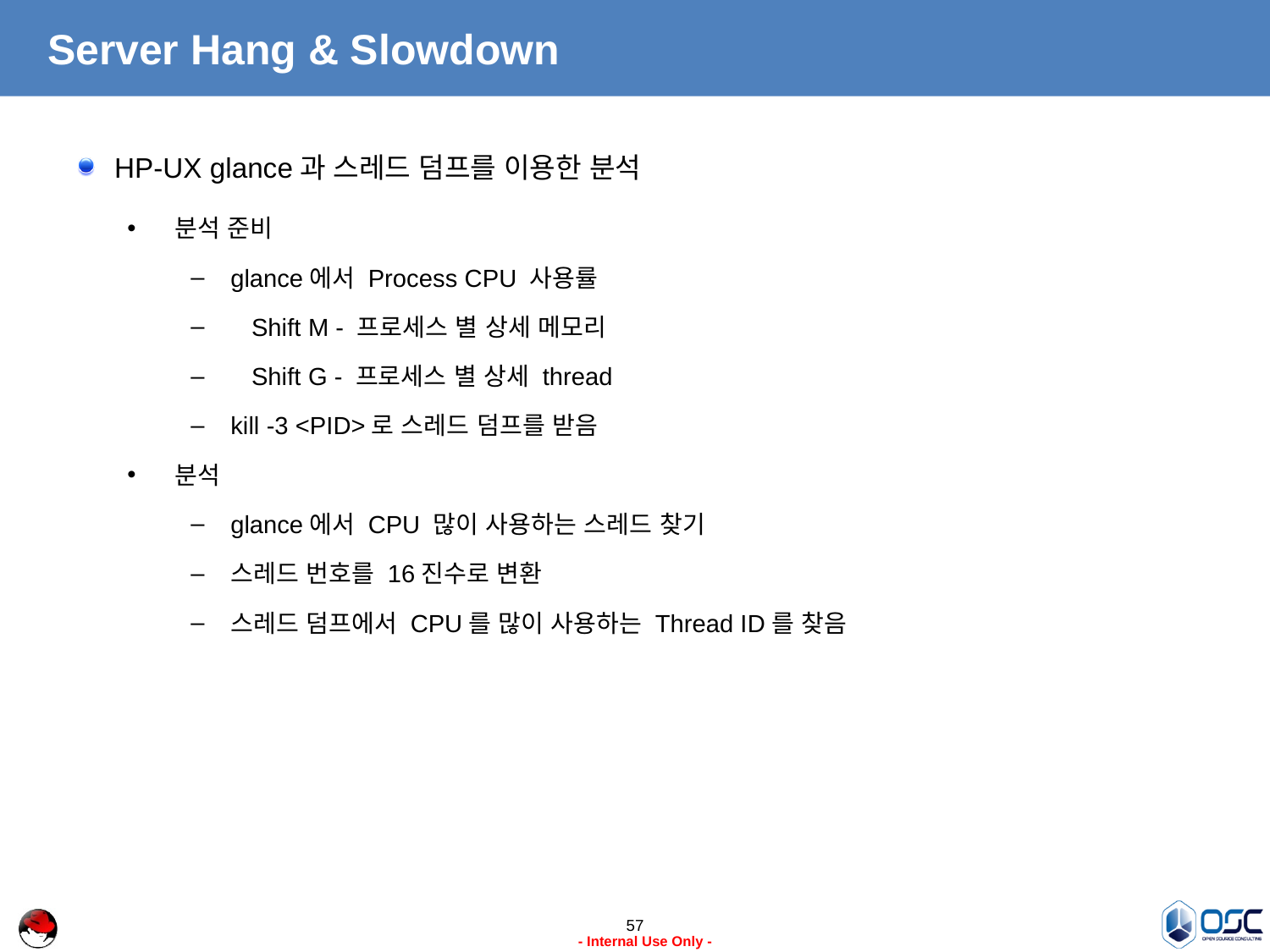

# Server Hang & Slowdown
HP-UX glance과 스레드 덤프를 이용한 분석
분석 준비
glance에서 Process CPU 사용률
   Shift M - 프로세스 별 상세 메모리
   Shift G - 프로세스 별 상세 thread
kill -3 <PID>로 스레드 덤프를 받음
분석
glance에서 CPU 많이 사용하는 스레드 찾기
스레드 번호를 16진수로 변환
스레드 덤프에서 CPU를 많이 사용하는 Thread ID를 찾음